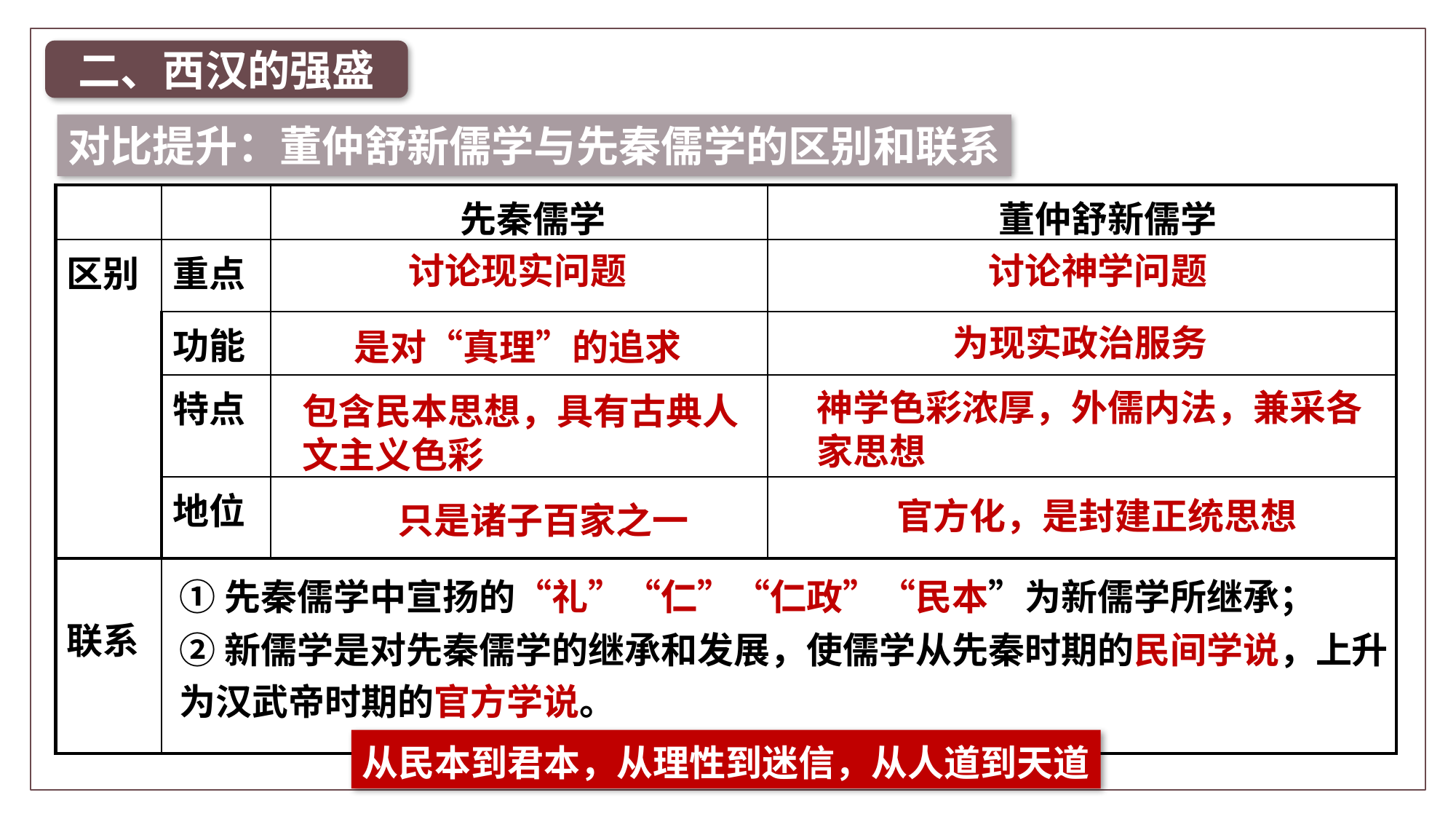

二、西汉的强盛
对比提升：董仲舒新儒学与先秦儒学的区别和联系
|  |  | 先秦儒学 | 董仲舒新儒学 |
| --- | --- | --- | --- |
| 区别 | 重点 |  |  |
|  | 功能 |  |  |
|  | 特点 |  |  |
|  | 地位 |  |  |
| 联系 |  |  |  |
讨论神学问题
讨论现实问题
为现实政治服务
是对“真理”的追求
神学色彩浓厚，外儒内法，兼采各家思想
包含民本思想，具有古典人文主义色彩
官方化，是封建正统思想
只是诸子百家之一
①先秦儒学中宣扬的“礼”“仁”“仁政”“民本”为新儒学所继承；
②新儒学是对先秦儒学的继承和发展，使儒学从先秦时期的民间学说，上升为汉武帝时期的官方学说。
从民本到君本，从理性到迷信，从人道到天道